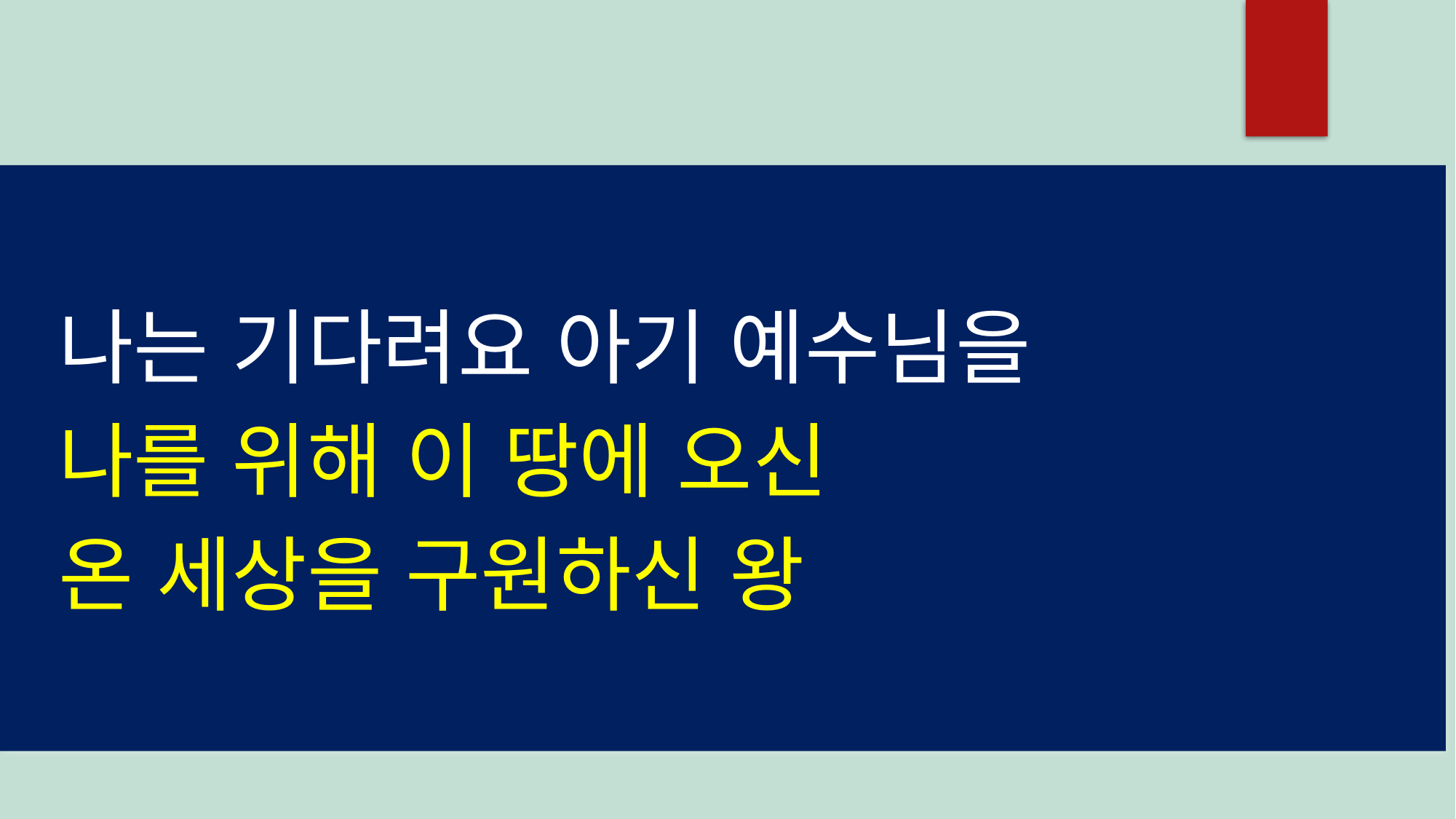

나는 기다려요 아기 예수님을
나를 위해 이 땅에 오신
온 세상을 구원하신 왕